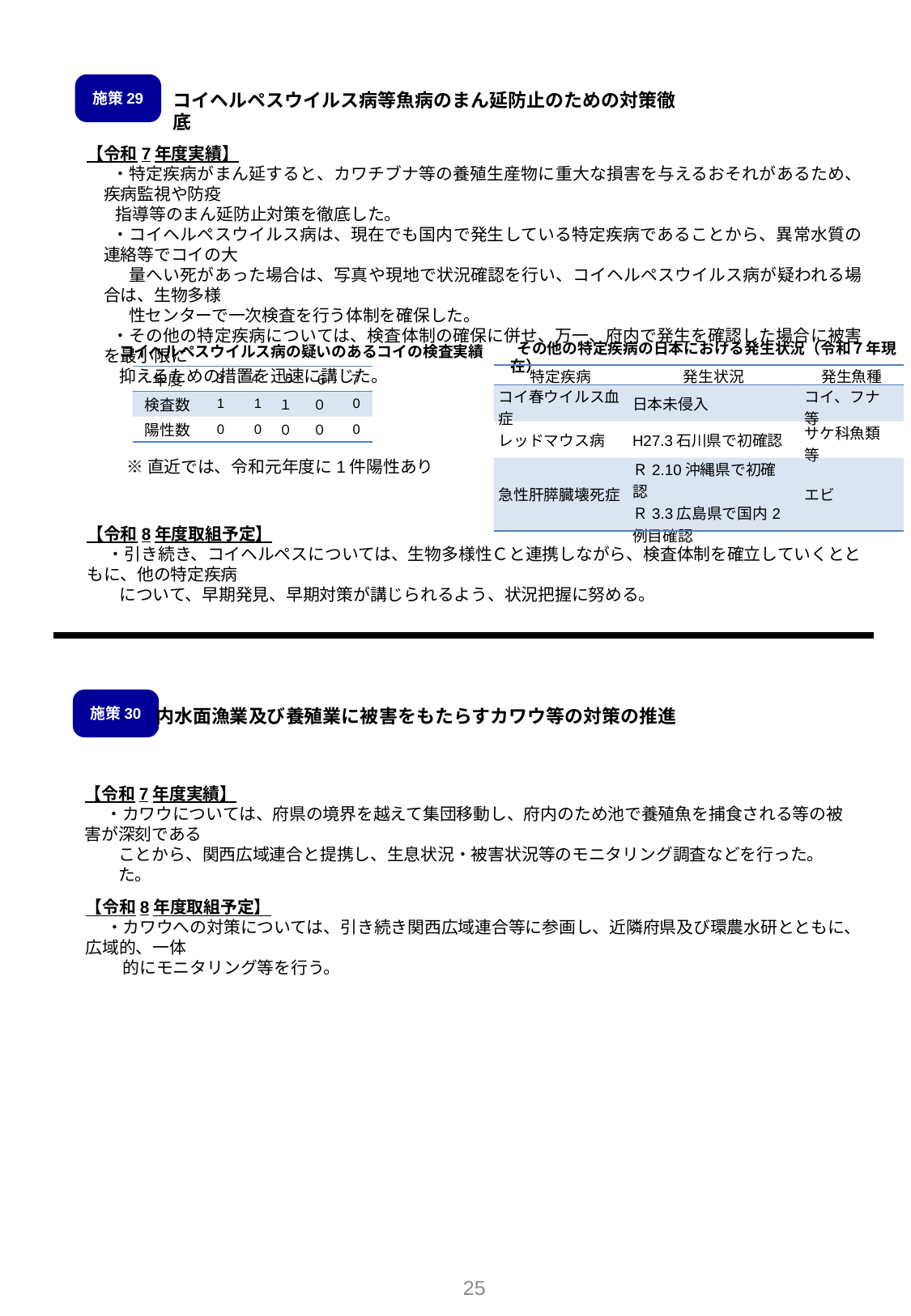

施策29
コイヘルペスウイルス病等魚病のまん延防止のための対策徹底
【令和7年度実績】
　・特定疾病がまん延すると、カワチブナ等の養殖生産物に重大な損害を与えるおそれがあるため、疾病監視や防疫
　 指導等のまん延防止対策を徹底した。
　・コイヘルペスウイルス病は、現在でも国内で発生している特定疾病であることから、異常水質の連絡等でコイの大
　　量へい死があった場合は、写真や現地で状況確認を行い、コイヘルペスウイルス病が疑われる場合は、生物多様
　　性センターで一次検査を行う体制を確保した。
　・その他の特定疾病については、検査体制の確保に併せ、万一、府内で発生を確認した場合に被害を最小限に
 　抑えるための措置を迅速に講じた。
　　その他の特定疾病の日本における発生状況（令和７年現在）
　コイヘルペスウイルス病の疑いのあるコイの検査実績
| 特定疾病 | 発生状況 | 発生魚種 |
| --- | --- | --- |
| コイ春ウイルス血症 | 日本未侵入 | コイ、フナ等 |
| レッドマウス病 | H27.3石川県で初確認 | サケ科魚類等 |
| 急性肝膵臓壊死症 | Ｒ2.10沖縄県で初確認 Ｒ3.3広島県で国内2例目確認 | エビ |
| 年度 | 3 | 4 | 5 | ６ | ７ |
| --- | --- | --- | --- | --- | --- |
| 検査数 | 1 | 1 | １ | ０ | 0 |
| 陽性数 | 0 | 0 | ０ | ０ | 0 |
※直近では、令和元年度に1件陽性あり

【令和8年度取組予定】
　 ・引き続き、コイヘルペスについては、生物多様性Ｃと連携しながら、検査体制を確立していくとともに、他の特定疾病
   　について、早期発見、早期対策が講じられるよう、状況把握に努める。

施策30
内水面漁業及び養殖業に被害をもたらすカワウ等の対策の推進
【令和7年度実績】
　 ・カワウについては、府県の境界を越えて集団移動し、府内のため池で養殖⿂を捕⾷される等の被害が深刻である
　　ことから、関⻄広域連合と提携し、⽣息状況・被害状況等のモニタリング調査などを行った。
　　た。
【令和8年度取組予定】
　 ・カワウへの対策については、引き続き関西広域連合等に参画し、近隣府県及び環農水研とともに、広域的、一体
　　 的にモニタリング等を行う。

25